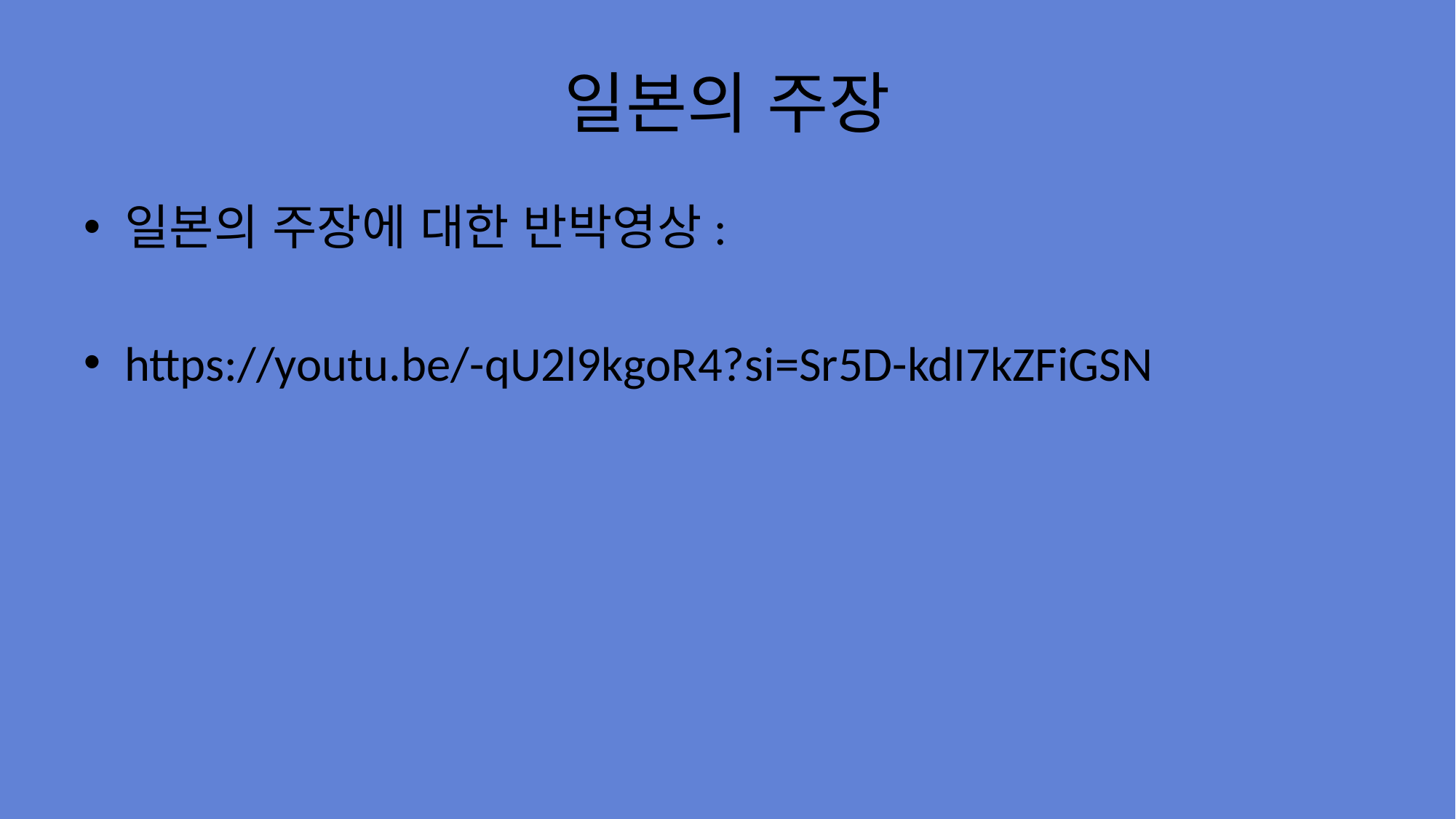

# 일본의 주장
일본의 주장에 대한 반박영상:

https://youtu.be/-qU2l9kgoR4?si=Sr5D-kdI7kZFiGSN